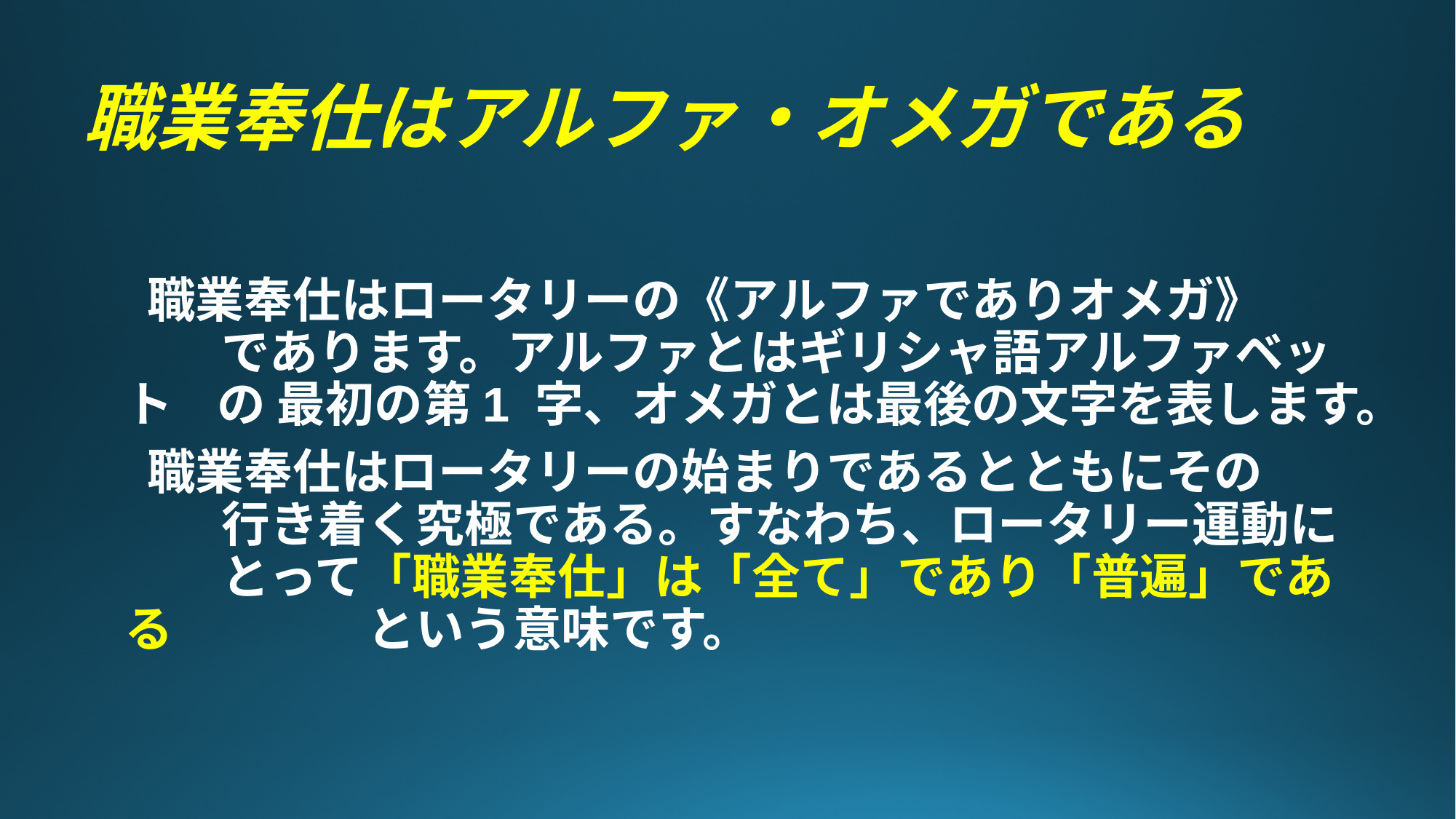

# 職業奉仕はアルファ・オメガである
 職業奉仕はロータリーの《アルファでありオメガ》　　　であります。アルファとはギリシャ語アルファベット    の 最初の第1 字、オメガとは最後の文字を表します。
 職業奉仕はロータリーの始まりであるとともにその　　　行き着く究極である。すなわち、ロータリー運動に　　とって「職業奉仕」は「全て」であり「普遍」である　　　　という意味です。